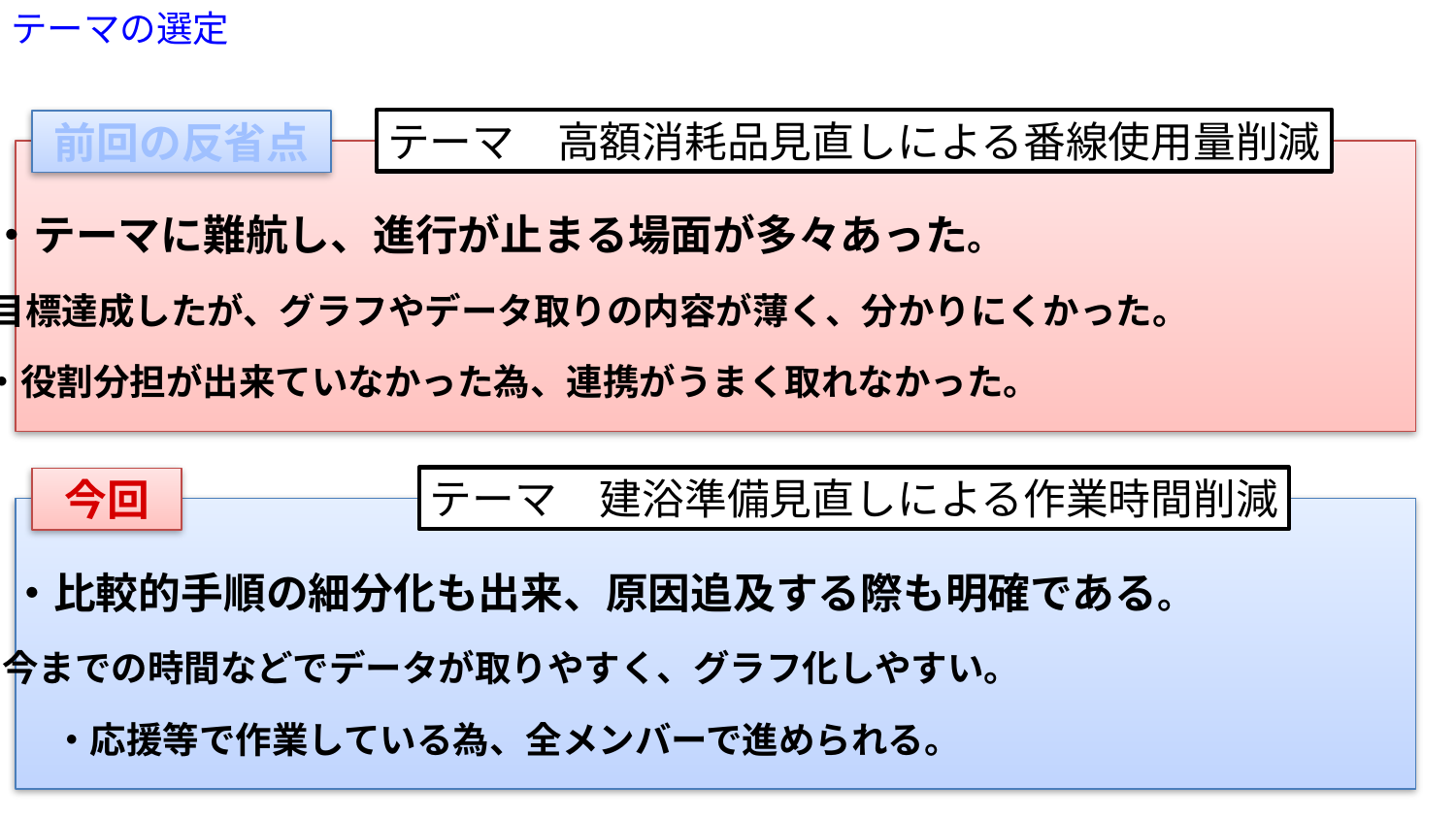

テーマの選定
テーマ　高額消耗品見直しによる番線使用量削減
前回の反省点

・テーマに難航し、進行が止まる場面が多々あった。
・目標達成したが、グラフやデータ取りの内容が薄く、分かりにくかった。
・役割分担が出来ていなかった為、連携がうまく取れなかった。
テーマ　建浴準備見直しによる作業時間削減
今回

・比較的手順の細分化も出来、原因追及する際も明確である。
・今までの時間などでデータが取りやすく、グラフ化しやすい。
・応援等で作業している為、全メンバーで進められる。